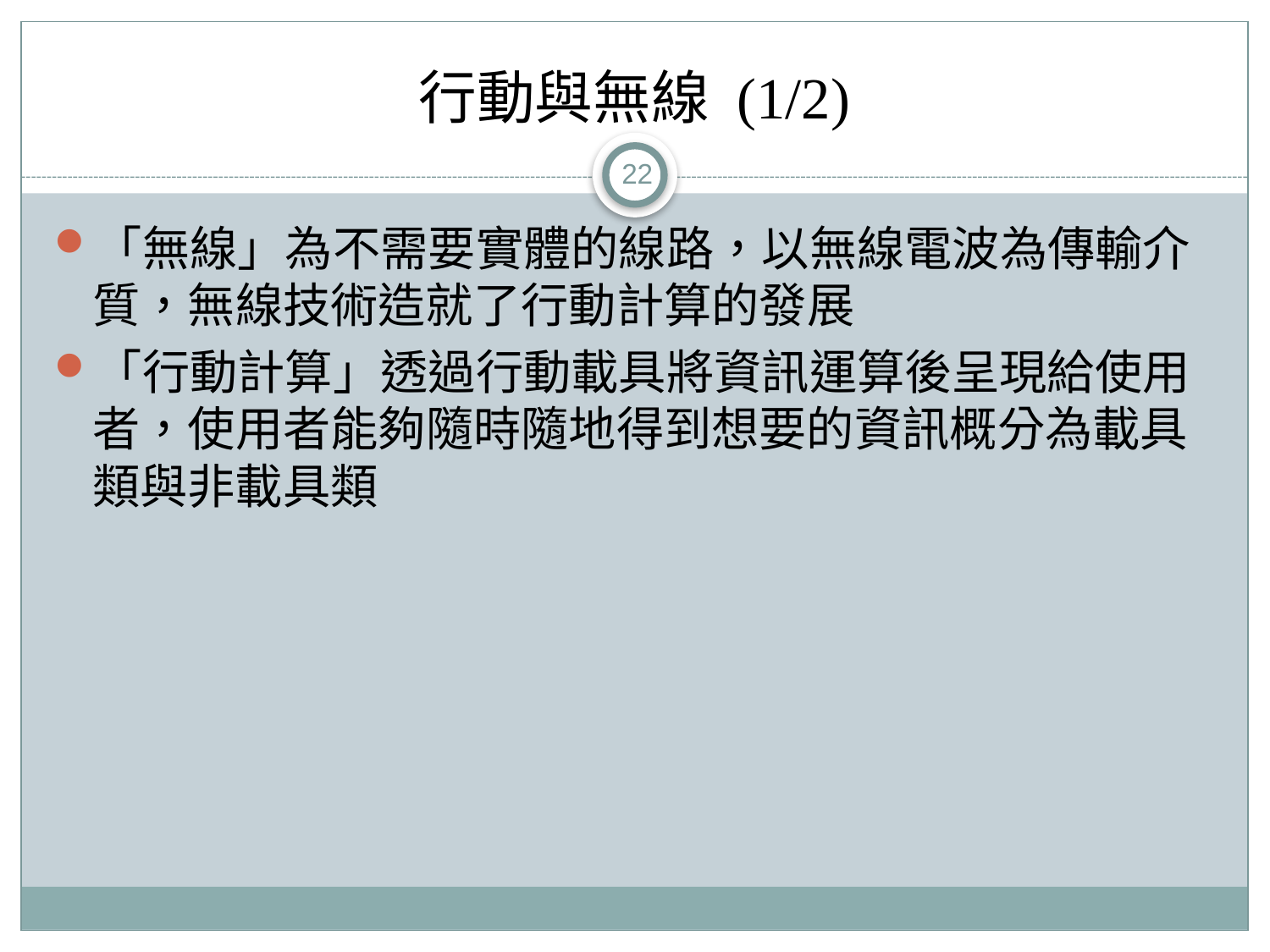

# 行動與無線 (1/2)
22
「無線」為不需要實體的線路，以無線電波為傳輸介質，無線技術造就了行動計算的發展
「行動計算」透過行動載具將資訊運算後呈現給使用者，使用者能夠隨時隨地得到想要的資訊概分為載具類與非載具類